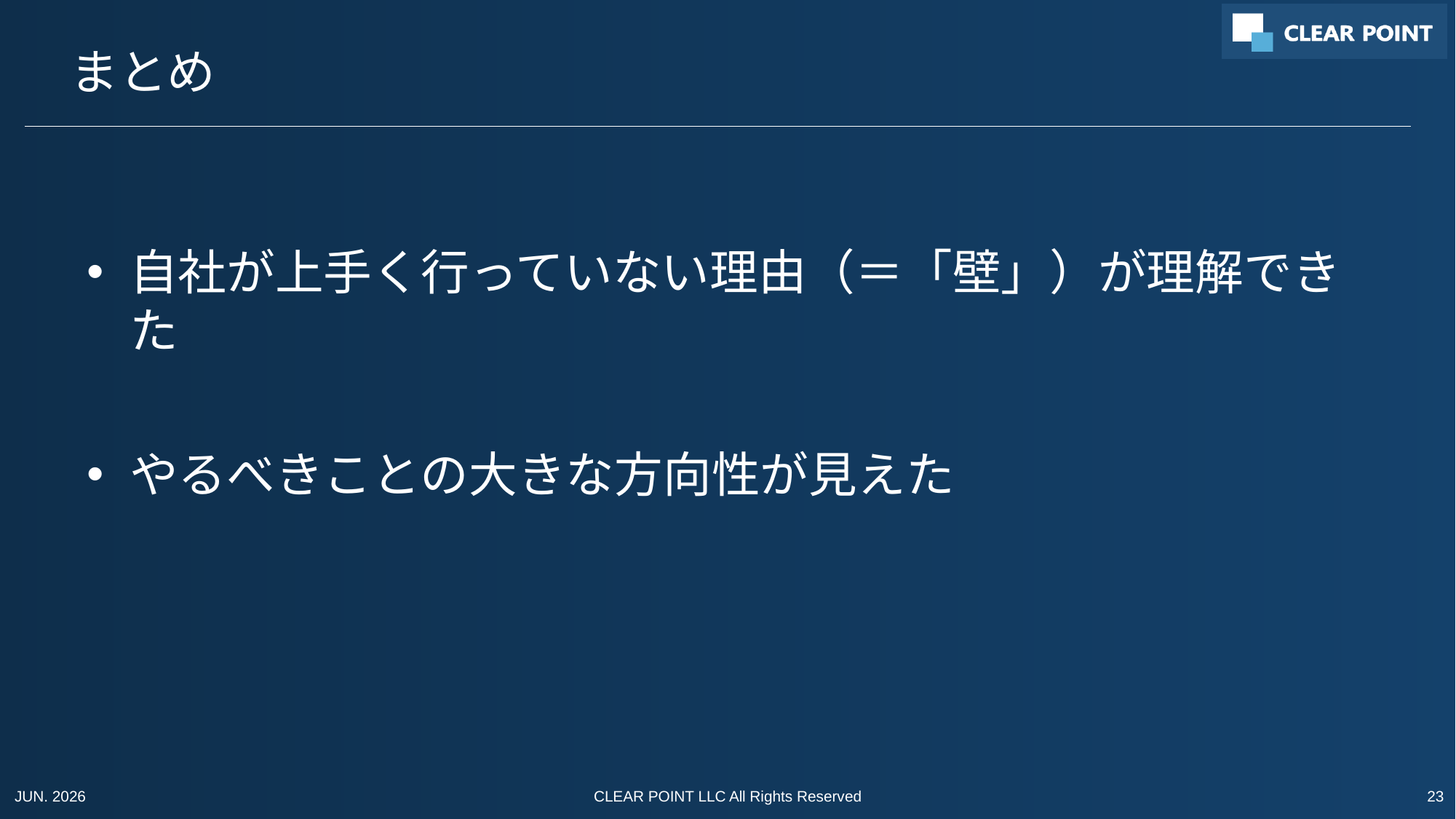

# まとめ
自社が上手く行っていない理由（＝「壁」）が理解できた
やるべきことの大きな方向性が見えた
JUN. 2026
CLEAR POINT LLC All Rights Reserved
23